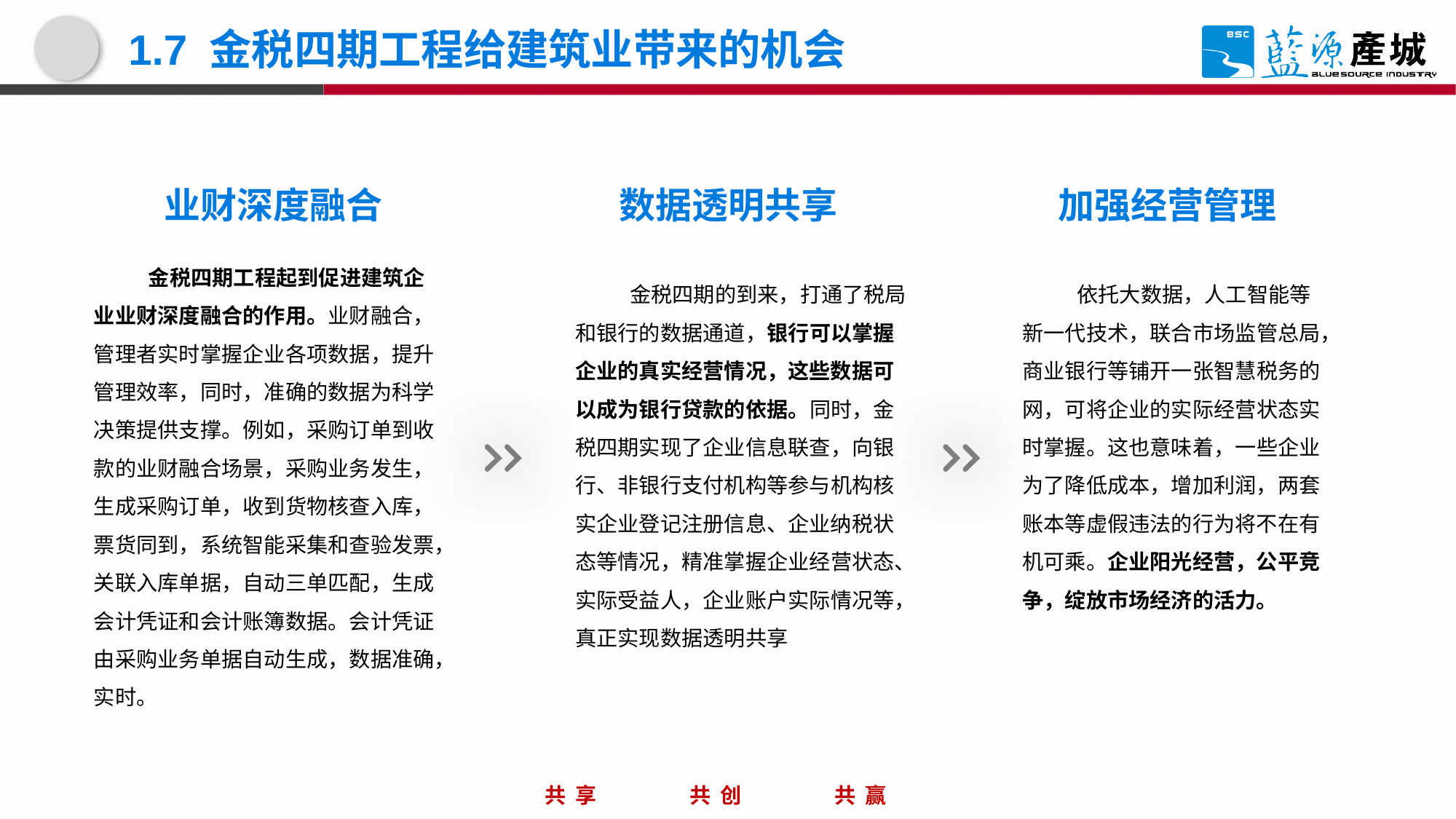

# 1.7 金税四期工程给建筑业带来的机会
业财深度融合
数据透明共享
加强经营管理
金税四期工程起到促进建筑企业业财深度融合的作用。业财融合，管理者实时掌握企业各项数据，提升管理效率，同时，准确的数据为科学决策提供支撑。例如，采购订单到收款的业财融合场景，采购业务发生，生成采购订单，收到货物核查入库，票货同到，系统智能采集和查验发票，关联入库单据，自动三单匹配，生成会计凭证和会计账簿数据。会计凭证由采购业务单据自动生成，数据准确，实时。
金税四期的到来，打通了税局和银行的数据通道，银行可以掌握企业的真实经营情况，这些数据可以成为银行贷款的依据。同时，金税四期实现了企业信息联查，向银行、非银行支付机构等参与机构核实企业登记注册信息、企业纳税状态等情况，精准掌握企业经营状态、实际受益人，企业账户实际情况等，真正实现数据透明共享
依托大数据，人工智能等新一代技术，联合市场监管总局，商业银行等铺开一张智慧税务的网，可将企业的实际经营状态实时掌握。这也意味着，一些企业为了降低成本，增加利润，两套账本等虚假违法的行为将不在有机可乘。企业阳光经营，公平竞争，绽放市场经济的活力。

7